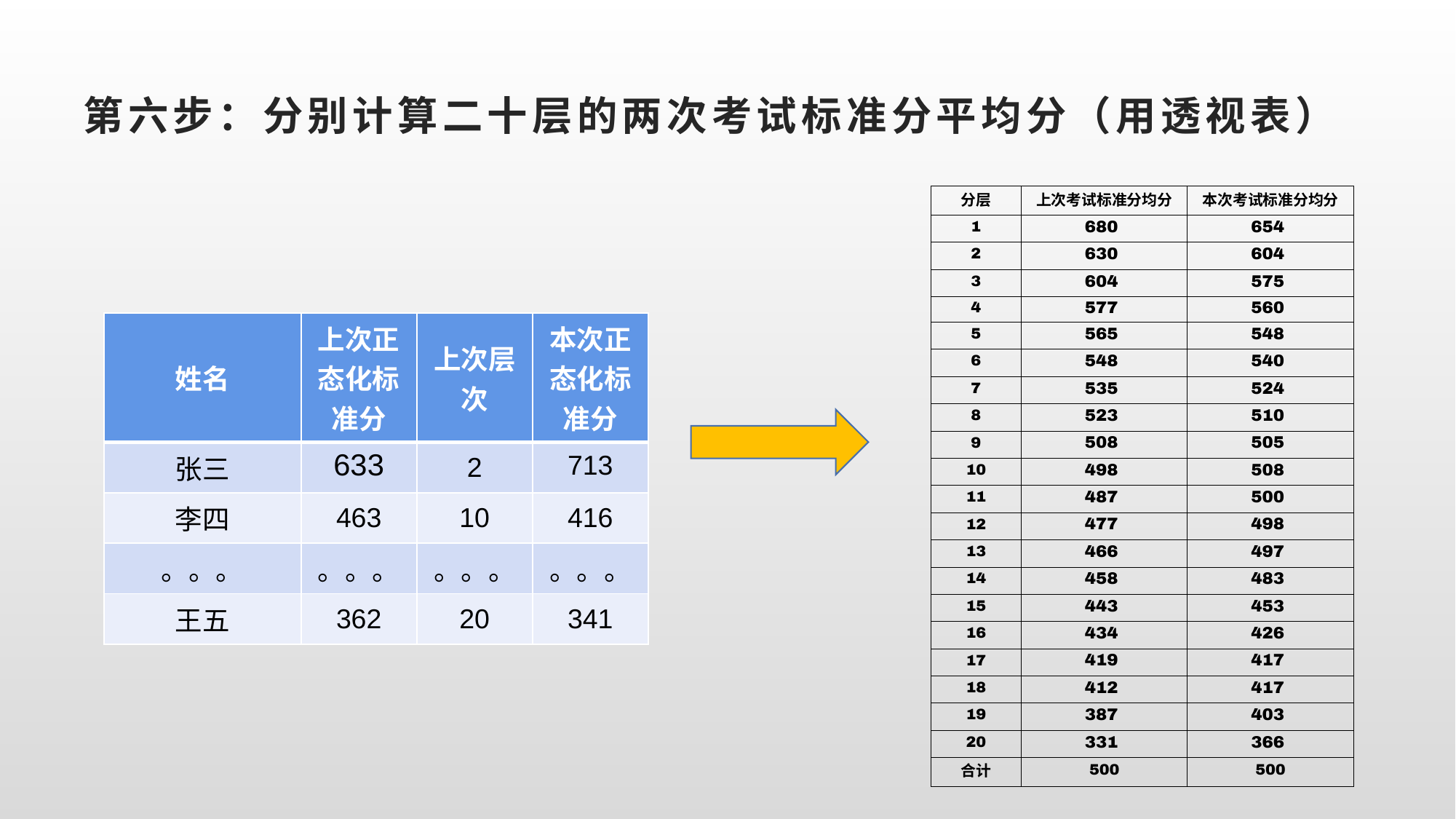

# 第六步：分别计算二十层的两次考试标准分平均分（用透视表）
| 分层 | 上次考试标准分均分 | 本次考试标准分均分 |
| --- | --- | --- |
| 1 | 680 | 654 |
| 2 | 630 | 604 |
| 3 | 604 | 575 |
| 4 | 577 | 560 |
| 5 | 565 | 548 |
| 6 | 548 | 540 |
| 7 | 535 | 524 |
| 8 | 523 | 510 |
| 9 | 508 | 505 |
| 10 | 498 | 508 |
| 11 | 487 | 500 |
| 12 | 477 | 498 |
| 13 | 466 | 497 |
| 14 | 458 | 483 |
| 15 | 443 | 453 |
| 16 | 434 | 426 |
| 17 | 419 | 417 |
| 18 | 412 | 417 |
| 19 | 387 | 403 |
| 20 | 331 | 366 |
| 合计 | 500 | 500 |
| 姓名 | 上次正态化标准分 | 上次层次 | 本次正态化标准分 |
| --- | --- | --- | --- |
| 张三 | 633 | 2 | 713 |
| 李四 | 463 | 10 | 416 |
| 。。。 | 。。。 | 。。。 | 。。。 |
| 王五 | 362 | 20 | 341 |